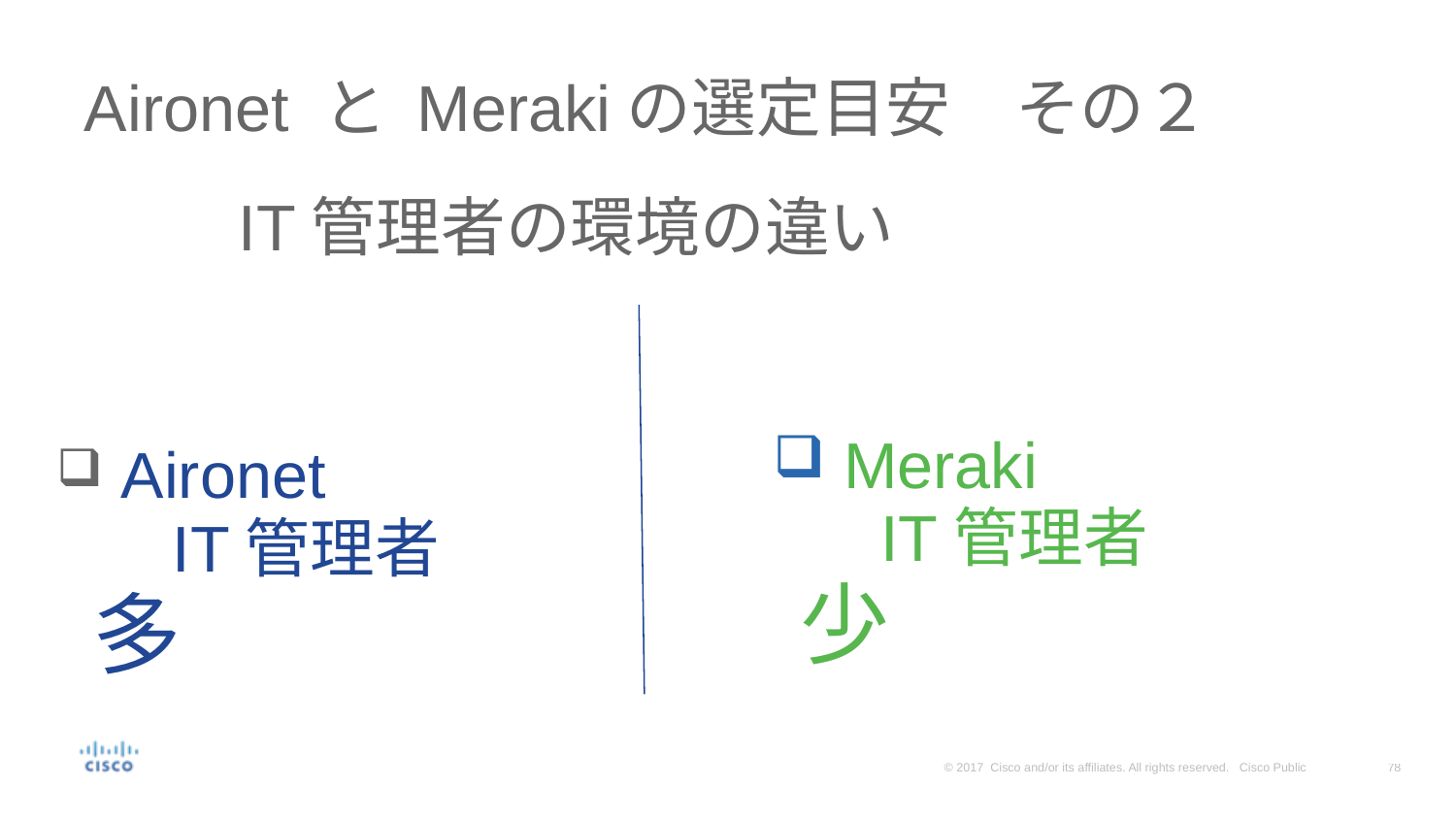

# Aironet と Merakiの選定目安　その２
IT管理者の環境の違い

 Aironet
　IT管理者　多
 Meraki
　IT管理者　少